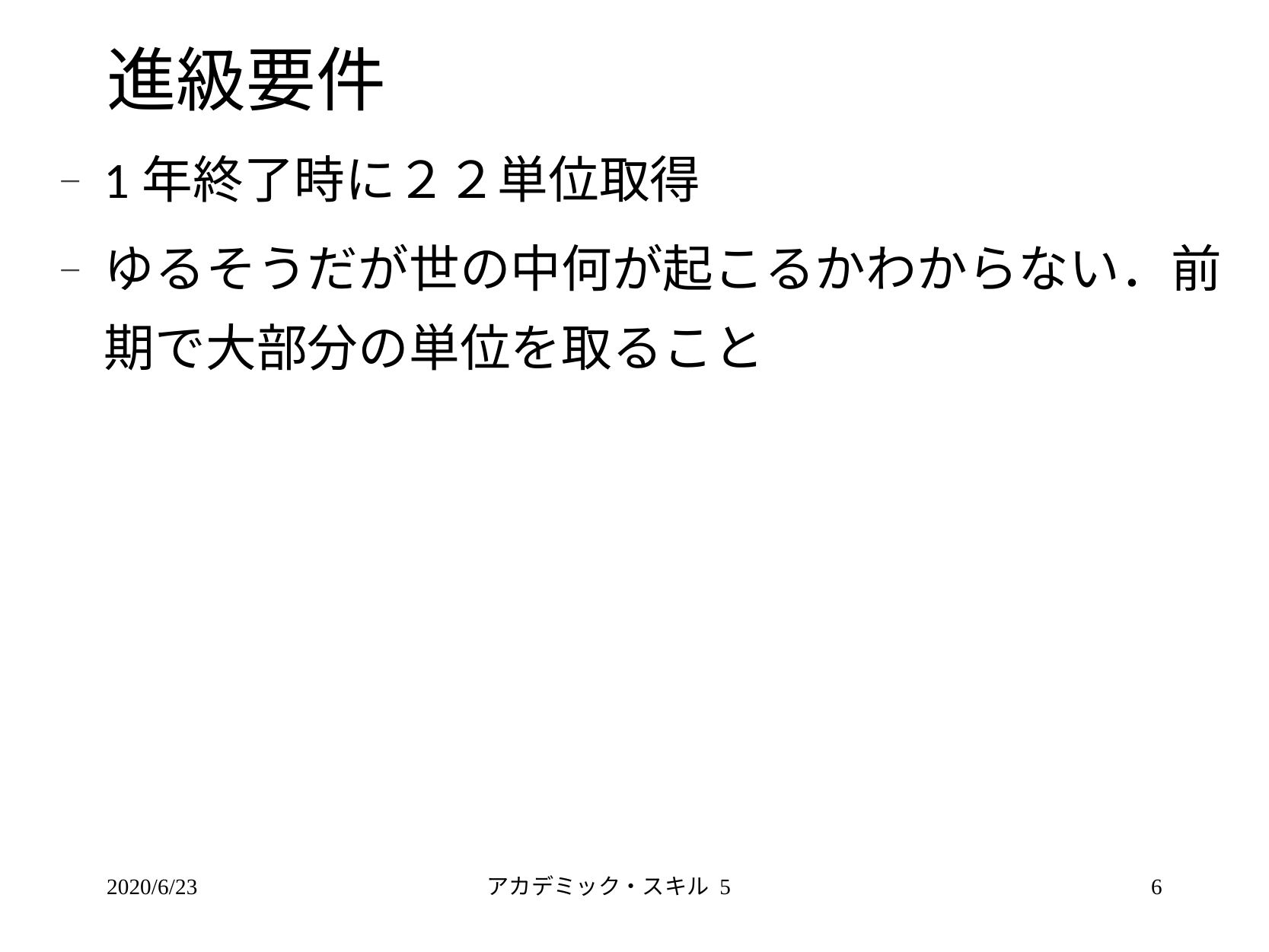

# 進級要件
1年終了時に２２単位取得
ゆるそうだが世の中何が起こるかわからない．前期で大部分の単位を取ること
2020/6/23
アカデミック・スキル 5
6